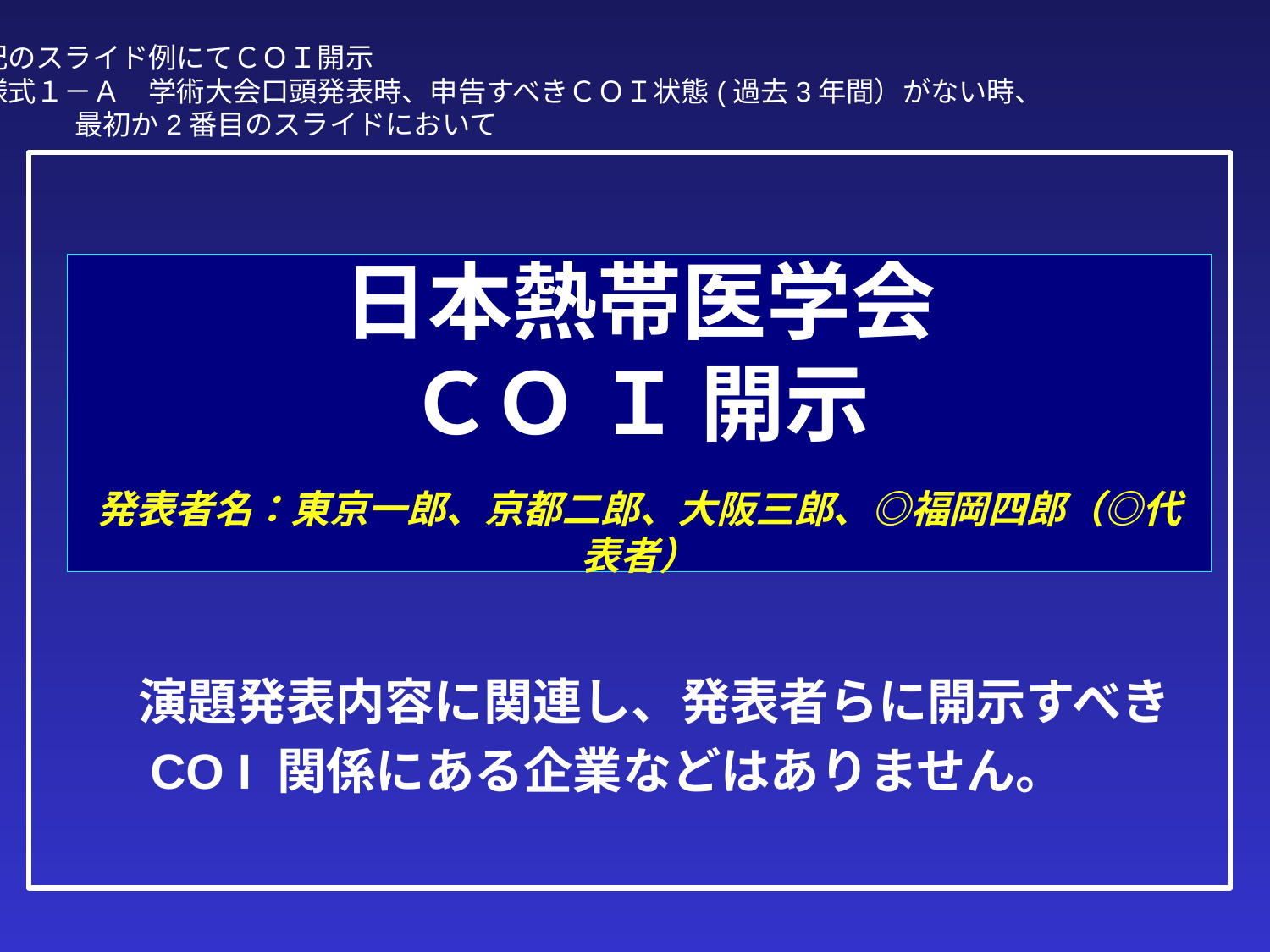

下記のスライド例にてＣＯＩ開示
　様式１－Ａ　学術大会口頭発表時、申告すべきＣＯＩ状態(過去3年間）がない時、
　               最初か2番目のスライドにおいて

# 日本熱帯医学会 ＣＯ Ｉ 開示 　 発表者名：東京一郎、京都二郎、大阪三郎、◎福岡四郎（◎代表者）

　演題発表内容に関連し、発表者らに開示すべき
　CO I 関係にある企業などはありません。